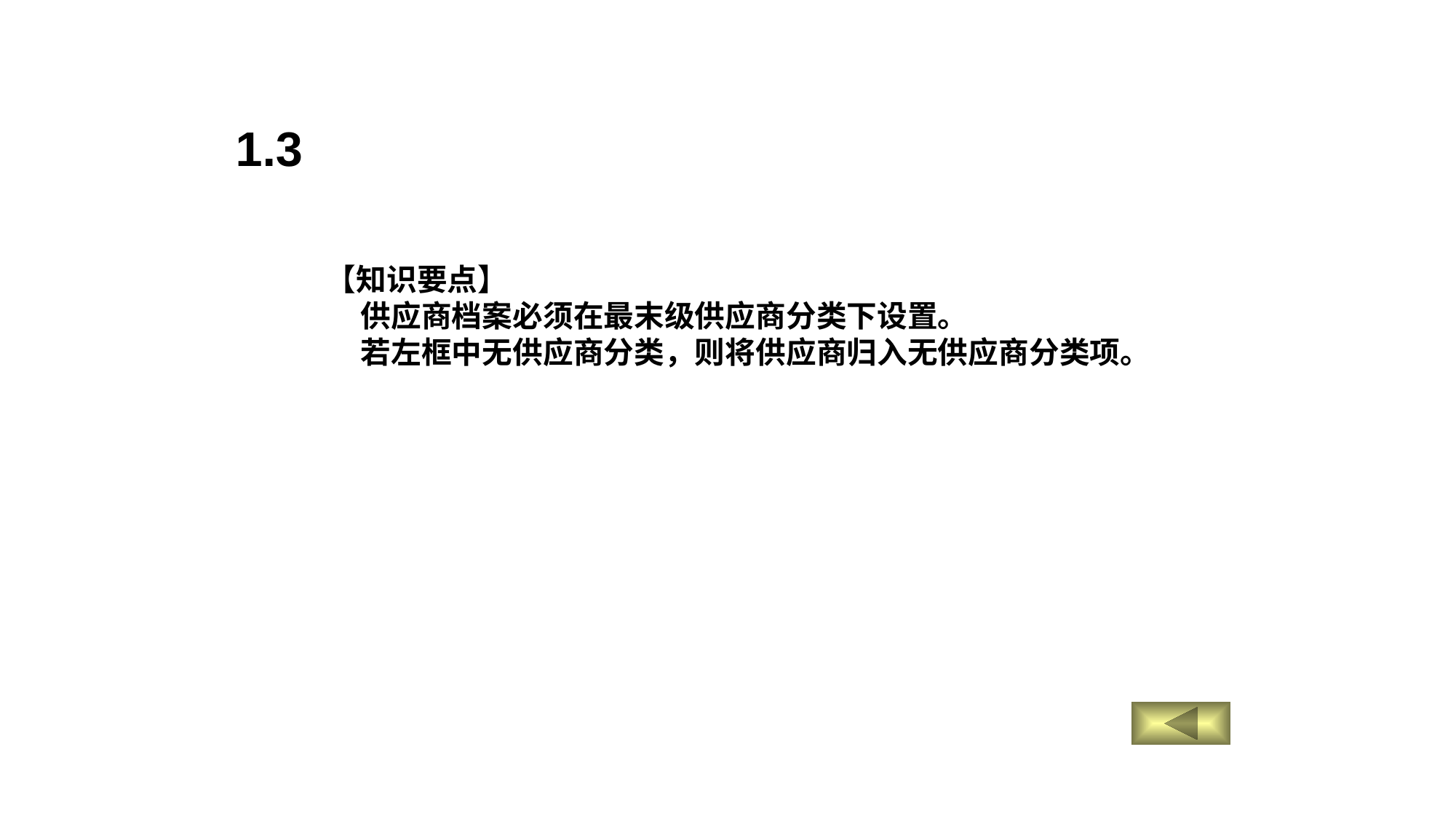

1.3
【知识要点】
    供应商档案必须在最末级供应商分类下设置。
    若左框中无供应商分类，则将供应商归入无供应商分类项。